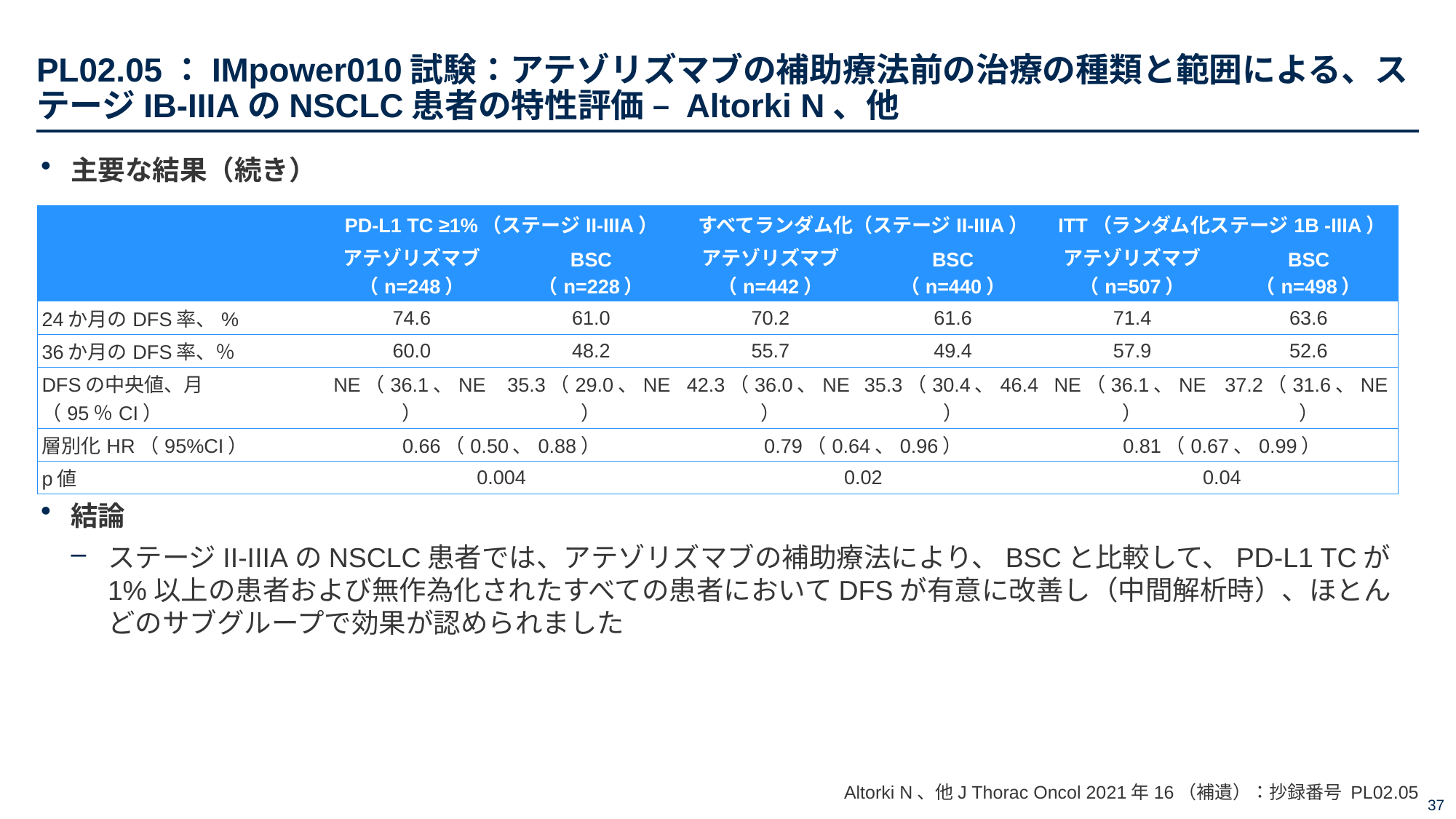

# PL02.05：IMpower010試験：アテゾリズマブの補助療法前の治療の種類と範囲による、ステージIB-IIIAのNSCLC患者の特性評価 – Altorki N、他
主要な結果（続き）
結論
ステージII-IIIAのNSCLC患者では、アテゾリズマブの補助療法により、BSCと比較して、PD-L1 TCが1%以上の患者および無作為化されたすべての患者においてDFSが有意に改善し（中間解析時）、ほとんどのサブグループで効果が認められました
|  | PD-L1 TC ≥1%（ステージII-IIIA） |  | すべてランダム化（ステージII-IIIA） |  | ITT（ランダム化ステージ1B -IIIA） |  |
| --- | --- | --- | --- | --- | --- | --- |
|  | アテゾリズマブ （n=248） | BSC （n=228） | アテゾリズマブ （n=442） | BSC （n=440） | アテゾリズマブ （n=507） | BSC （n=498） |
| 24か月のDFS率、% | 74.6 | 61.0 | 70.2 | 61.6 | 71.4 | 63.6 |
| 36か月のDFS率、％ | 60.0 | 48.2 | 55.7 | 49.4 | 57.9 | 52.6 |
| DFSの中央値、月（95％CI） | NE（36.1、NE） | 35.3（29.0、NE） | 42.3（36.0、NE） | 35.3（30.4、46.4） | NE（36.1、NE） | 37.2（31.6、NE） |
| 層別化HR（95%CI） | 0.66（0.50、0.88） |  | 0.79（0.64、0.96） |  | 0.81（0.67、0.99） |  |
| p値 | 0.004 |  | 0.02 |  | 0.04 |  |
Altorki N、他J Thorac Oncol 2021年16（補遺）：抄録番号 PL02.05